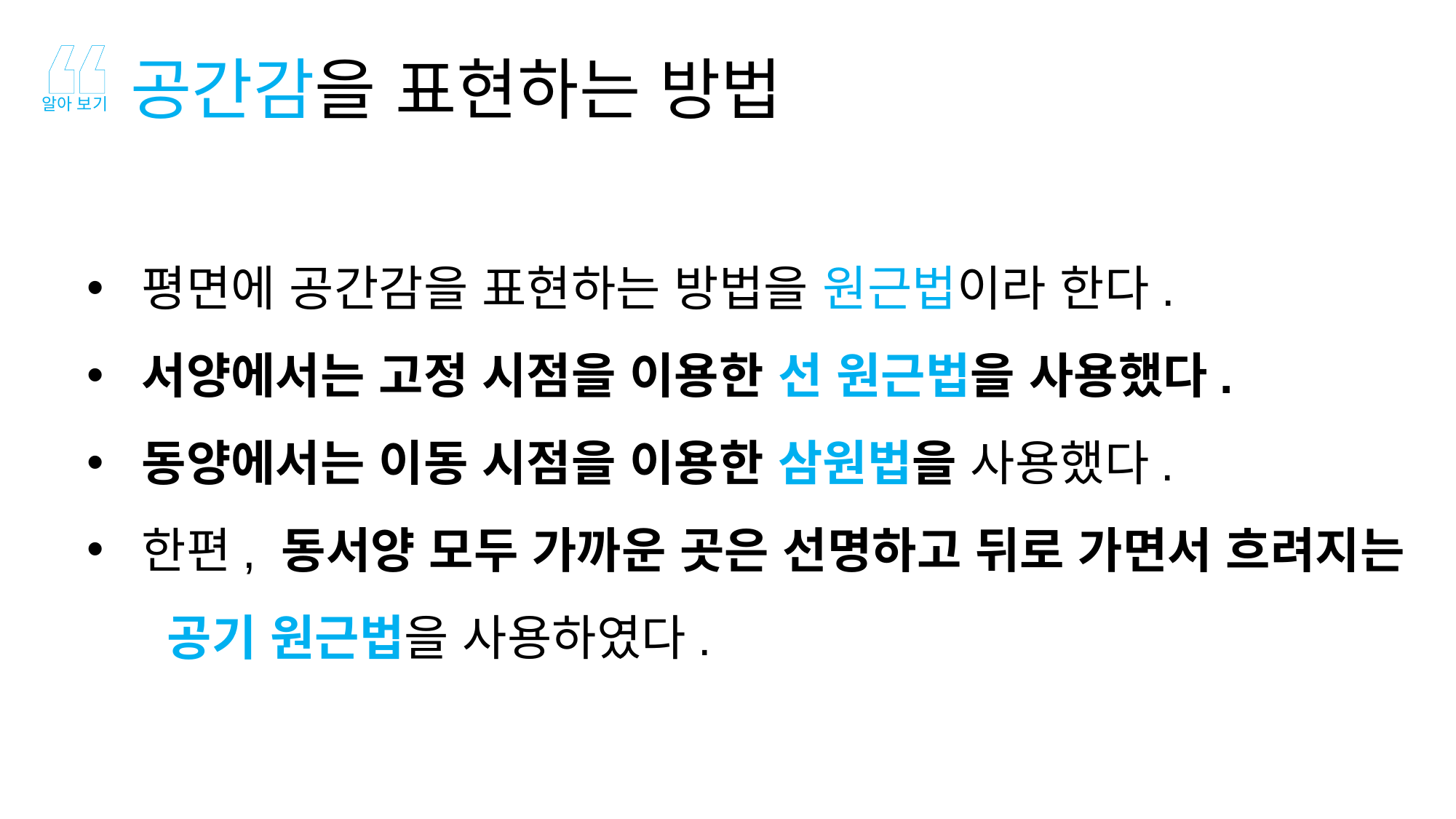

“
공간감을 표현하는 방법
알아 보기
평면에 공간감을 표현하는 방법을 원근법이라 한다.
서양에서는 고정 시점을 이용한 선 원근법을 사용했다.
동양에서는 이동 시점을 이용한 삼원법을 사용했다.
한편, 동서양 모두 가까운 곳은 선명하고 뒤로 가면서 흐려지는
     공기 원근법을 사용하였다.